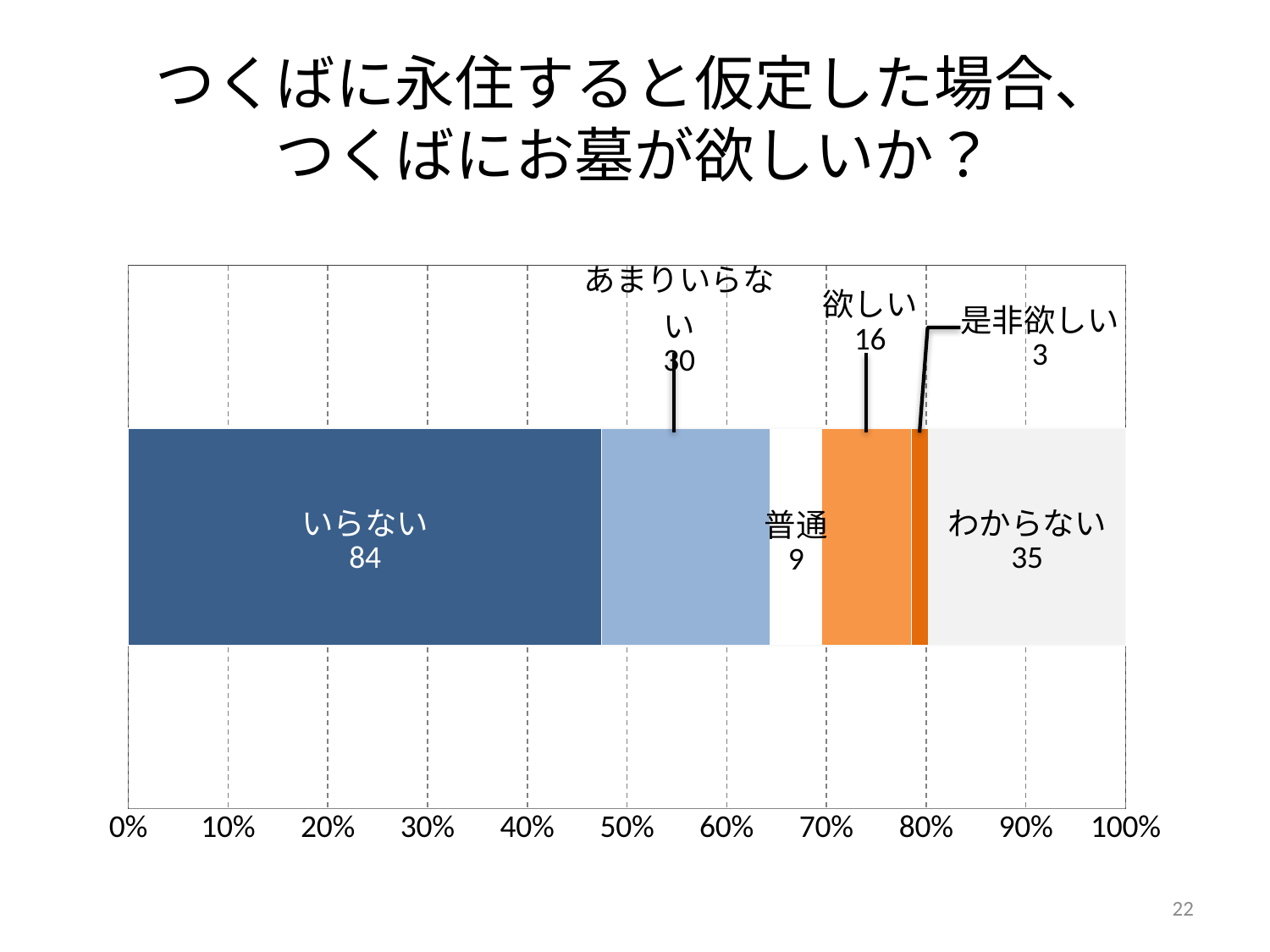

# つくばに永住すると仮定した場合、 つくばにお墓が欲しいか？

### Chart

| Category | いらない | あまりいらない | 普通 | 欲しい | 是非欲しい | わからない |
|---|---|---|---|---|---|---|
22